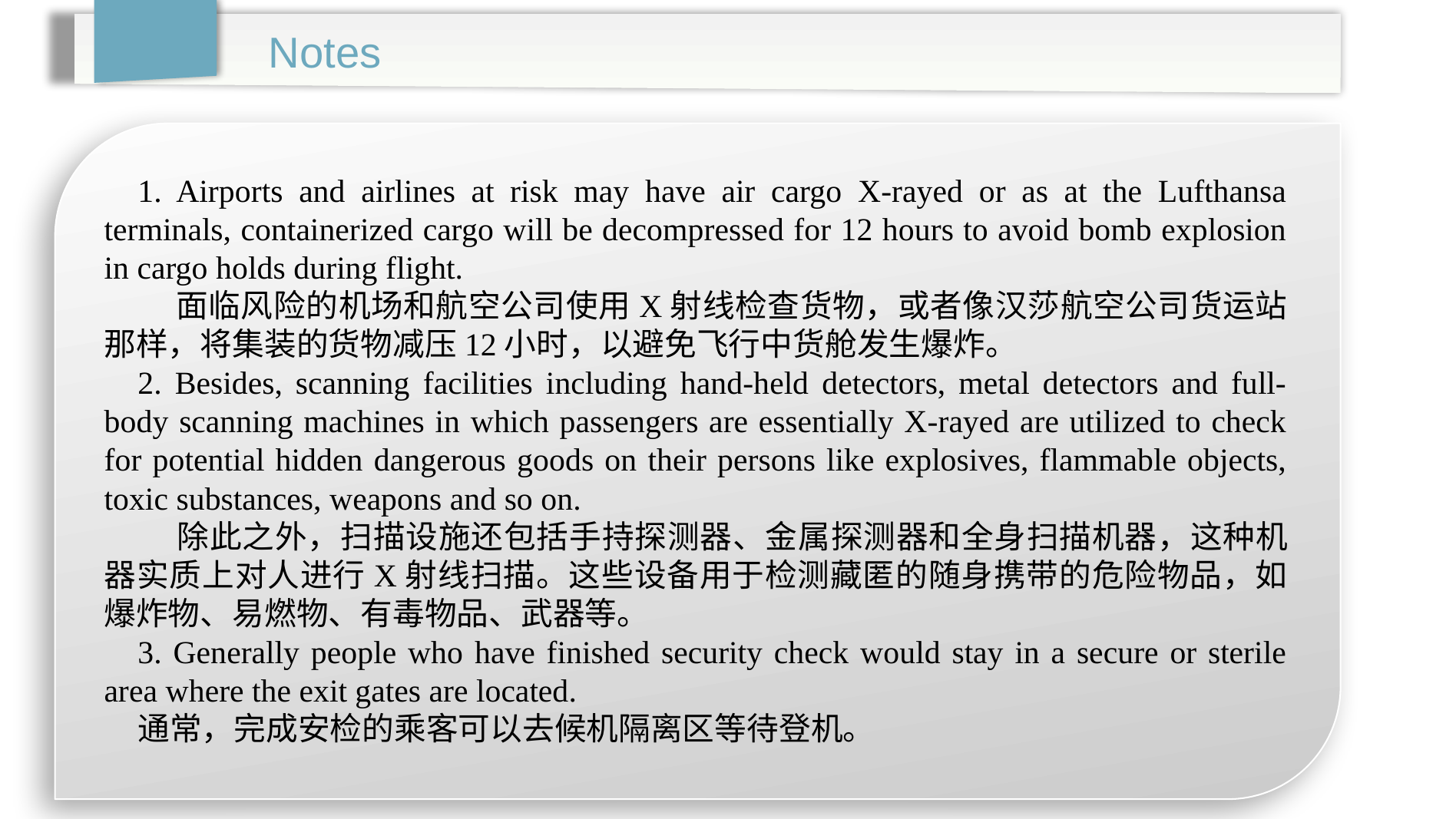

Notes

1. Airports and airlines at risk may have air cargo X-rayed or as at the Lufthansa terminals, containerized cargo will be decompressed for 12 hours to avoid bomb explosion in cargo holds during flight.
    面临风险的机场和航空公司使用X射线检查货物，或者像汉莎航空公司货运站那样，将集装的货物减压12小时，以避免飞行中货舱发生爆炸。
2. Besides, scanning facilities including hand-held detectors, metal detectors and full-body scanning machines in which passengers are essentially X-rayed are utilized to check for potential hidden dangerous goods on their persons like explosives, flammable objects, toxic substances, weapons and so on.
    除此之外，扫描设施还包括手持探测器、金属探测器和全身扫描机器，这种机器实质上对人进行X射线扫描。这些设备用于检测藏匿的随身携带的危险物品，如爆炸物、易燃物、有毒物品、武器等。
3. Generally people who have finished security check would stay in a secure or sterile area where the exit gates are located.
通常，完成安检的乘客可以去候机隔离区等待登机。